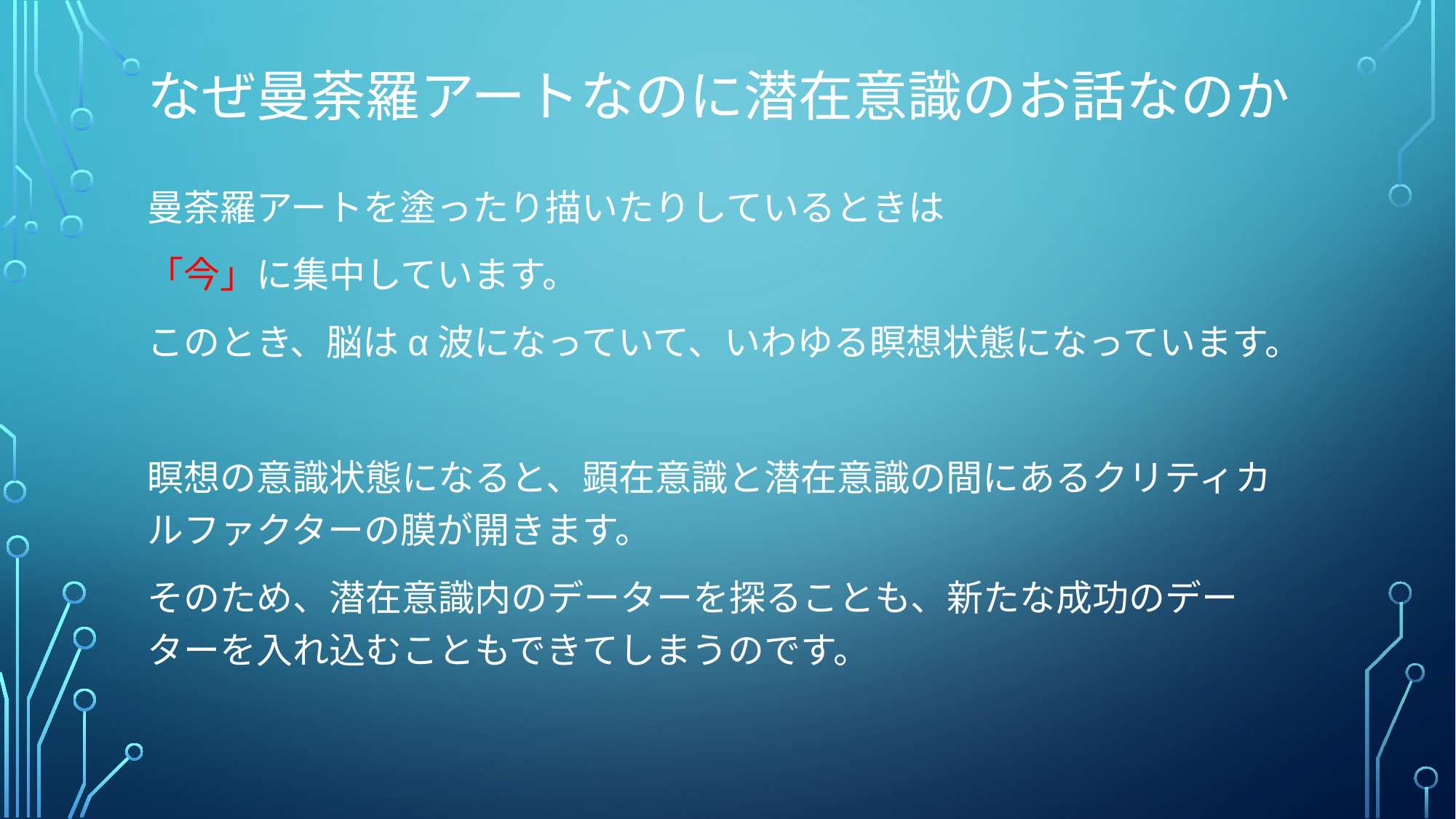

# なぜ曼荼羅アートなのに潜在意識のお話なのか
曼荼羅アートを塗ったり描いたりしているときは
「今」に集中しています。
このとき、脳はα波になっていて、いわゆる瞑想状態になっています。

瞑想の意識状態になると、顕在意識と潜在意識の間にあるクリティカルファクターの膜が開きます。
そのため、潜在意識内のデーターを探ることも、新たな成功のデーターを入れ込むこともできてしまうのです。